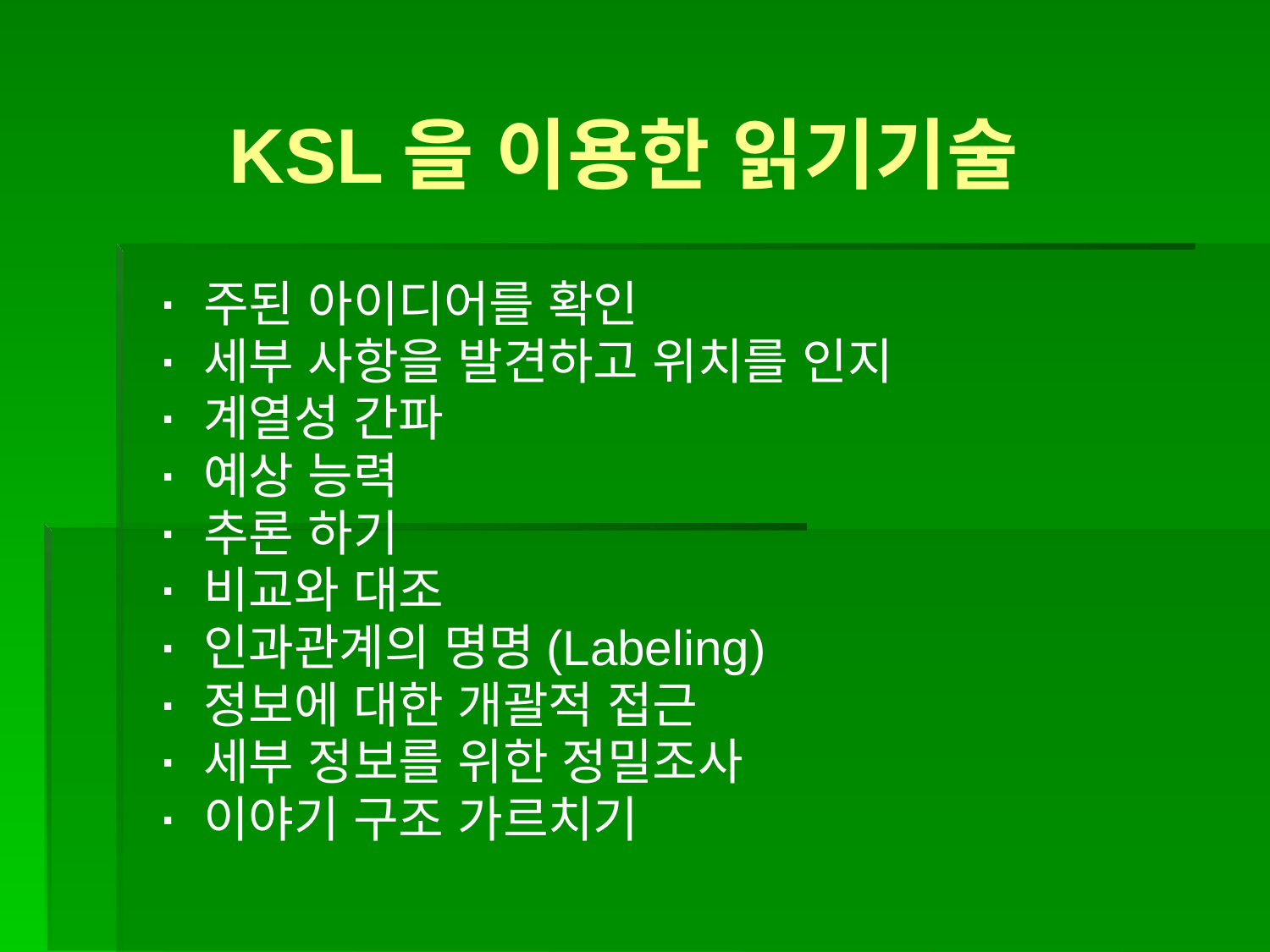

KSL을 이용한 읽기기술
· 주된 아이디어를 확인
· 세부 사항을 발견하고 위치를 인지
· 계열성 간파
· 예상 능력
· 추론 하기
· 비교와 대조
· 인과관계의 명명(Labeling)
· 정보에 대한 개괄적 접근
· 세부 정보를 위한 정밀조사
· 이야기 구조 가르치기